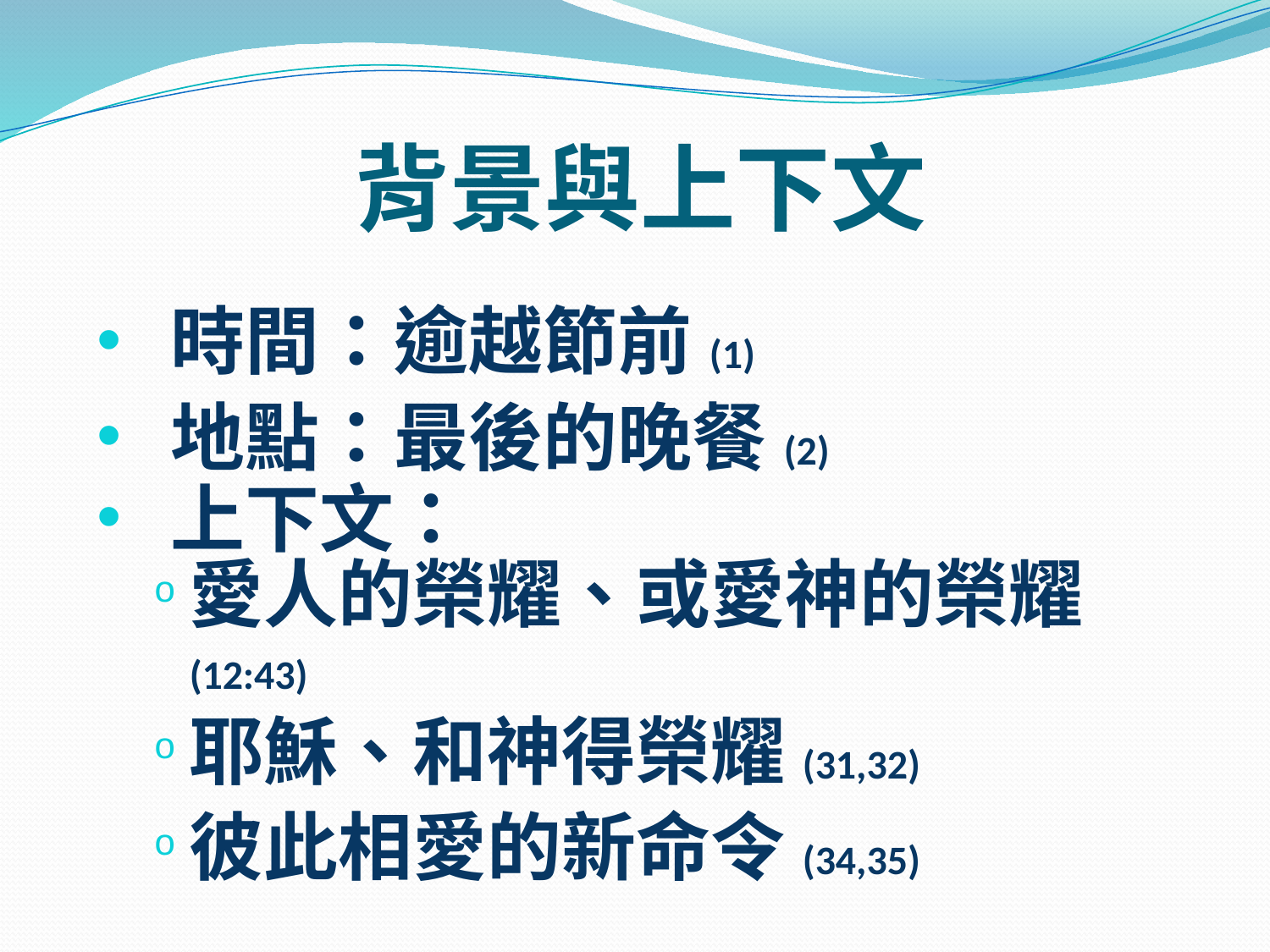

# 背景與上下文
 時間：逾越節前(1)
 地點：最後的晚餐(2)
 上下文：
愛人的榮耀、或愛神的榮耀(12:43)
耶穌、和神得榮耀(31,32)
彼此相愛的新命令(34,35)